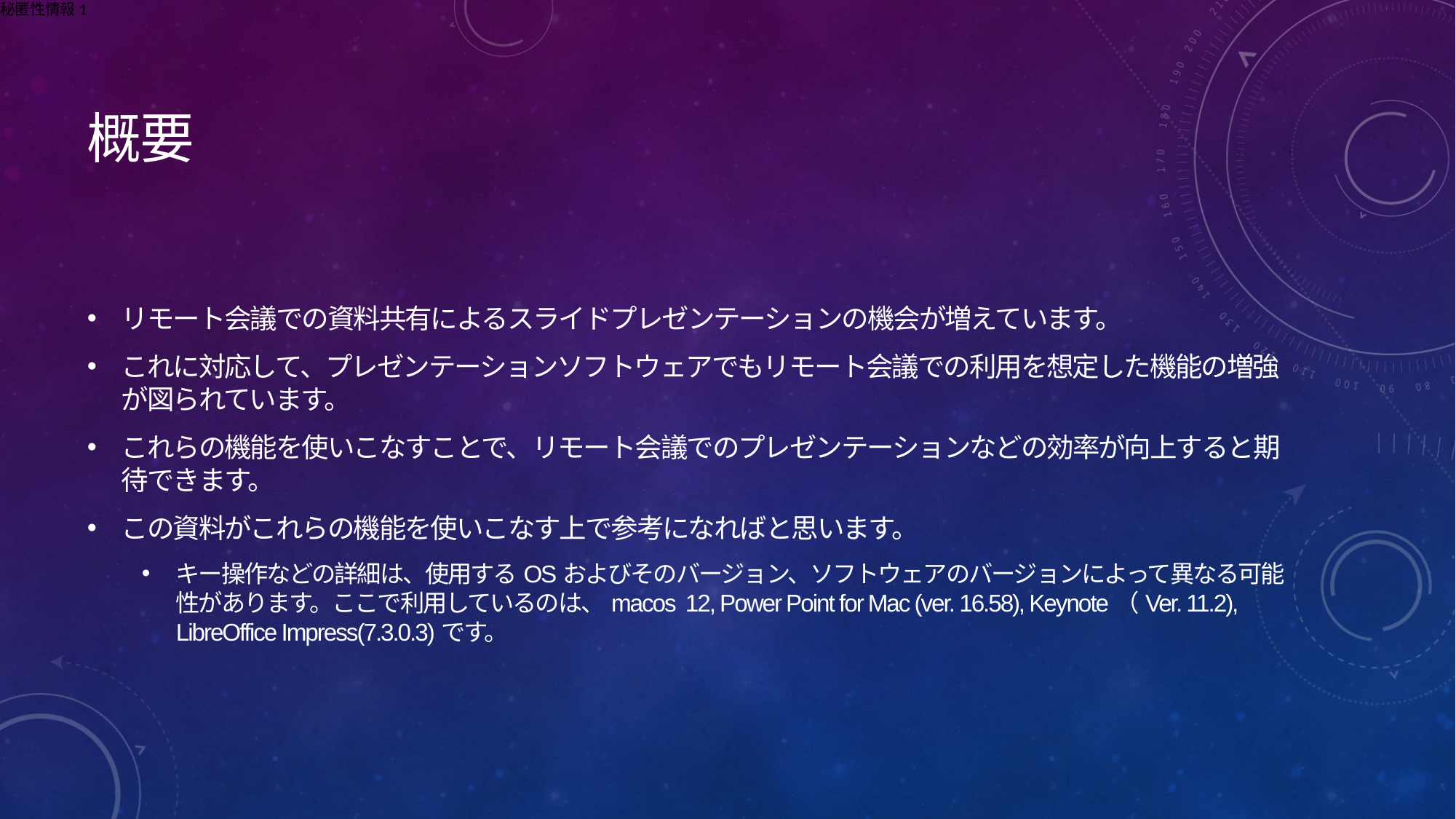

概要
リモート会議での資料共有によるスライドプレゼンテーションの機会が増えています。
これに対応して、プレゼンテーションソフトウェアでもリモート会議での利用を想定した機能の増強が図られています。
これらの機能を使いこなすことで、リモート会議でのプレゼンテーションなどの効率が向上すると期待できます。
この資料がこれらの機能を使いこなす上で参考になればと思います。
キー操作などの詳細は、使用するOSおよびそのバージョン、ソフトウェアのバージョンによって異なる可能性があります。ここで利用しているのは、macos  12, Power Point for Mac (ver. 16.58), Keynote（Ver. 11.2), LibreOffice Impress(7.3.0.3)です。